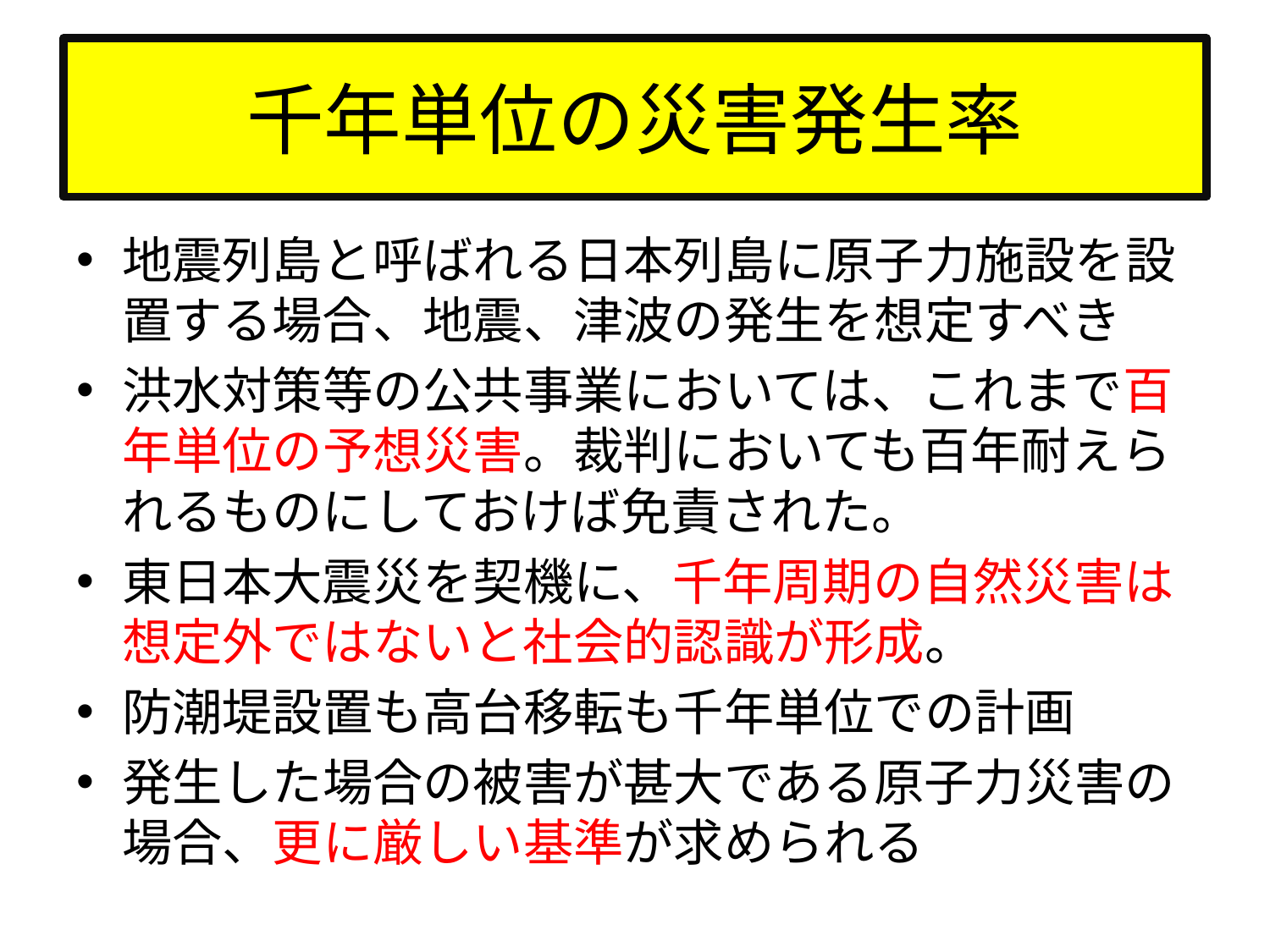

# 千年単位の災害発生率
地震列島と呼ばれる日本列島に原子力施設を設置する場合、地震、津波の発生を想定すべき
洪水対策等の公共事業においては、これまで百年単位の予想災害。裁判においても百年耐えられるものにしておけば免責された。
東日本大震災を契機に、千年周期の自然災害は想定外ではないと社会的認識が形成。
防潮堤設置も高台移転も千年単位での計画
発生した場合の被害が甚大である原子力災害の場合、更に厳しい基準が求められる